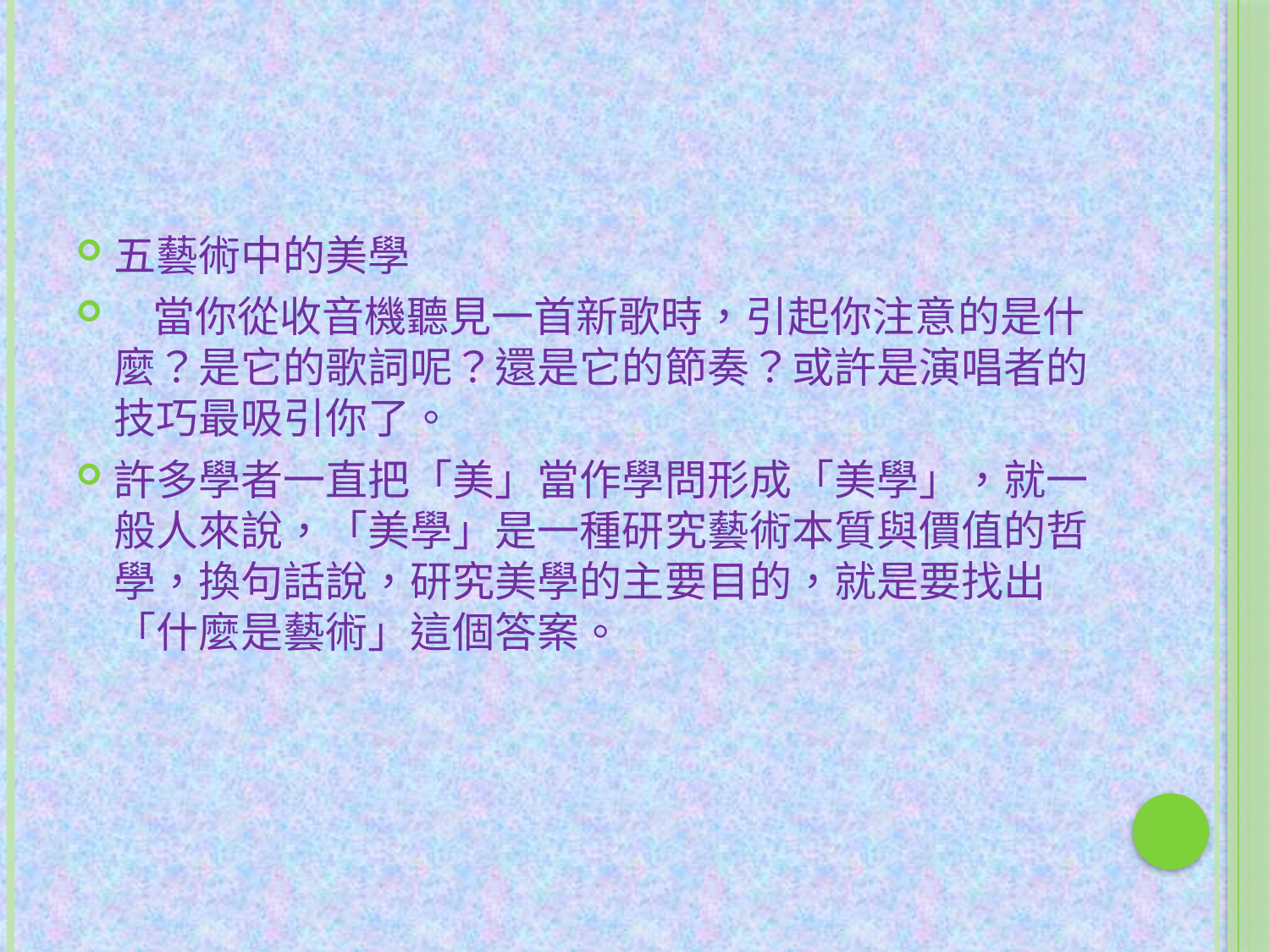

#
五藝術中的美學
   當你從收音機聽見一首新歌時，引起你注意的是什麼？是它的歌詞呢？還是它的節奏？或許是演唱者的技巧最吸引你了。
許多學者一直把「美」當作學問形成「美學」，就一般人來說，「美學」是一種研究藝術本質與價值的哲學，換句話說，研究美學的主要目的，就是要找出「什麼是藝術」這個答案。